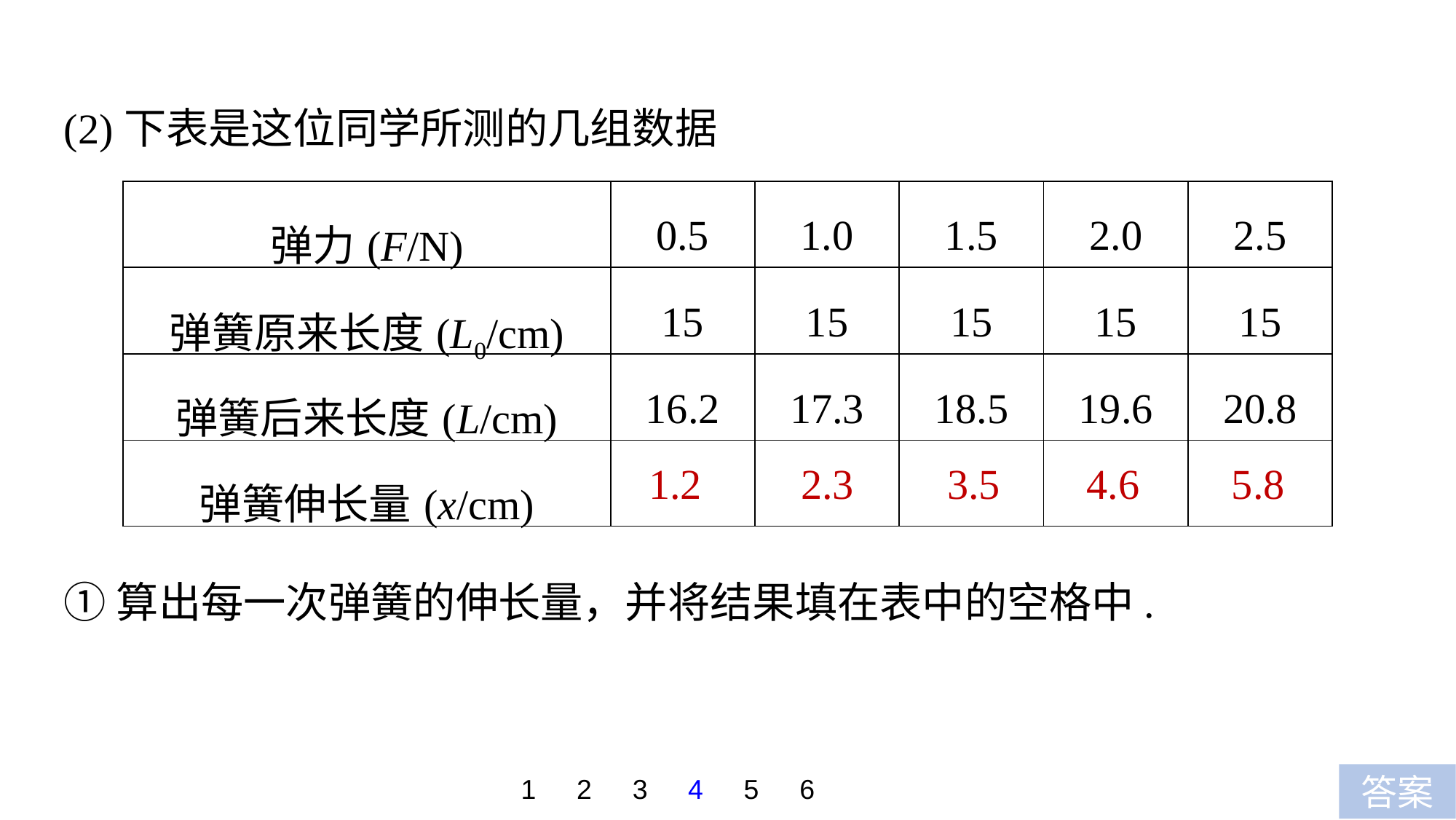

(2)下表是这位同学所测的几组数据
| 弹力(F/N) | 0.5 | 1.0 | 1.5 | 2.0 | 2.5 |
| --- | --- | --- | --- | --- | --- |
| 弹簧原来长度(L0/cm) | 15 | 15 | 15 | 15 | 15 |
| 弹簧后来长度(L/cm) | 16.2 | 17.3 | 18.5 | 19.6 | 20.8 |
| 弹簧伸长量(x/cm) |  |  |  |  |  |
1.2
2.3
3.5
4.6
5.8
①算出每一次弹簧的伸长量，并将结果填在表中的空格中.
1
2
3
4
5
6
答案